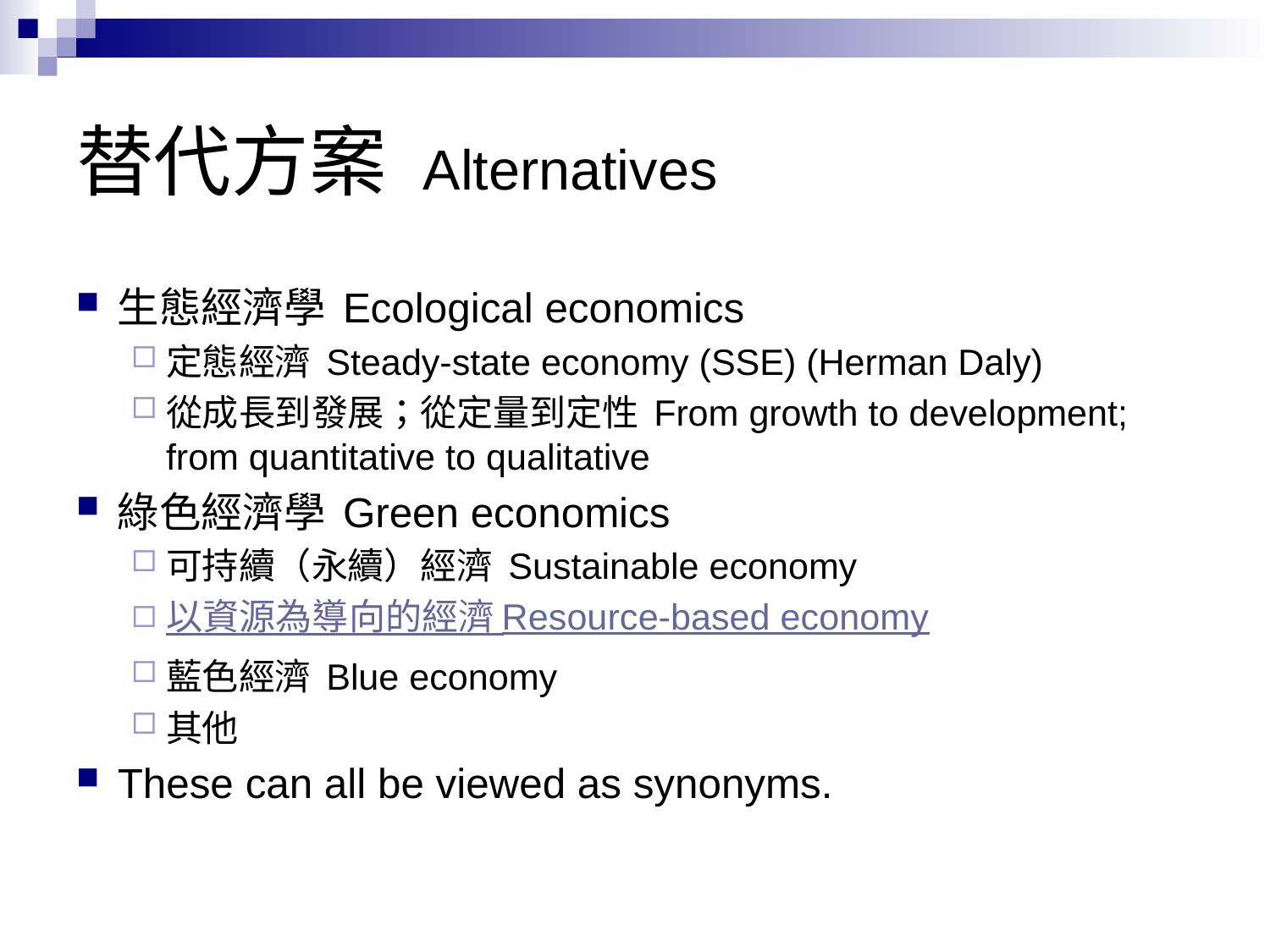

# 替代方案 Alternatives
生態經濟學 Ecological economics
定態經濟 Steady-state economy (SSE) (Herman Daly)
從成長到發展；從定量到定性 From growth to development; from quantitative to qualitative
綠色經濟學 Green economics
可持續（永續）經濟 Sustainable economy
以資源為導向的經濟 Resource-based economy
藍色經濟 Blue economy
其他
These can all be viewed as synonyms.